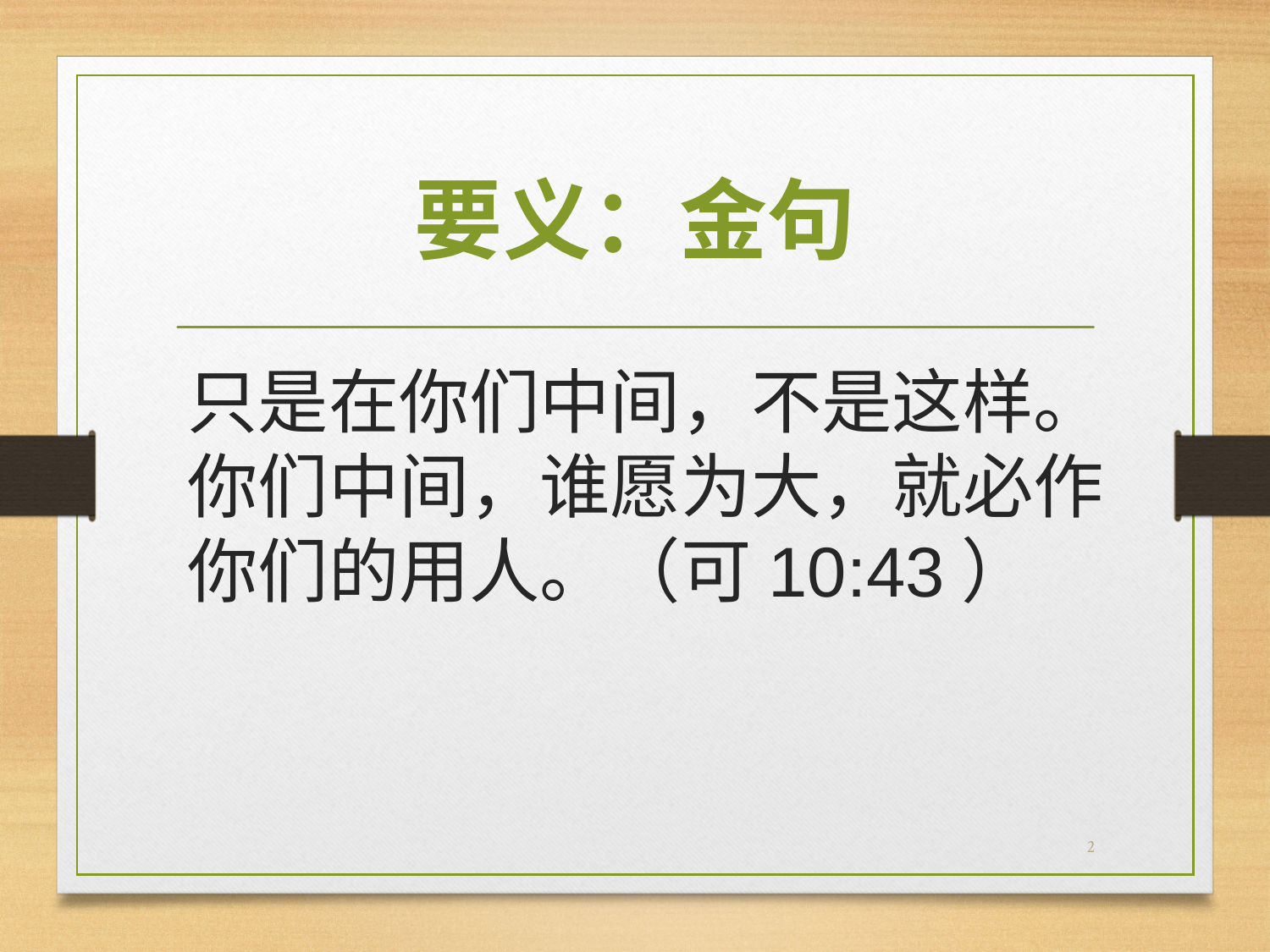

# 要义：金句
只是在你们中间，不是这样。你们中间，谁愿为大，就必作你们的用人。（可10:43）
2